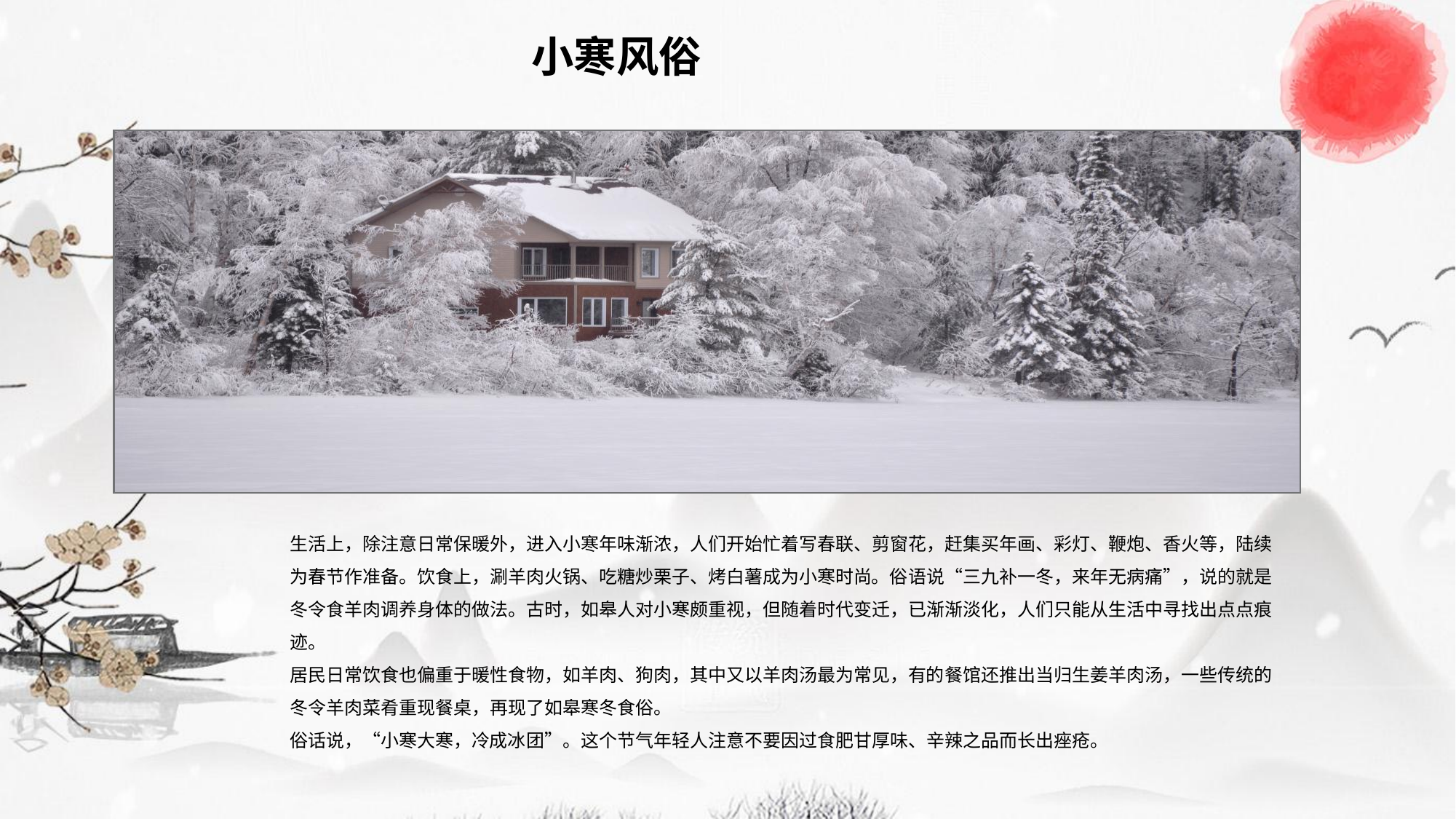

小寒风俗

生活上，除注意日常保暖外，进入小寒年味渐浓，人们开始忙着写春联、剪窗花，赶集买年画、彩灯、鞭炮、香火等，陆续为春节作准备。饮食上，涮羊肉火锅、吃糖炒栗子、烤白薯成为小寒时尚。俗语说“三九补一冬，来年无病痛”，说的就是冬令食羊肉调养身体的做法。古时，如皋人对小寒颇重视，但随着时代变迁，已渐渐淡化，人们只能从生活中寻找出点点痕迹。
居民日常饮食也偏重于暖性食物，如羊肉、狗肉，其中又以羊肉汤最为常见，有的餐馆还推出当归生姜羊肉汤，一些传统的冬令羊肉菜肴重现餐桌，再现了如皋寒冬食俗。
俗话说，“小寒大寒，冷成冰团”。这个节气年轻人注意不要因过食肥甘厚味、辛辣之品而长出痤疮。